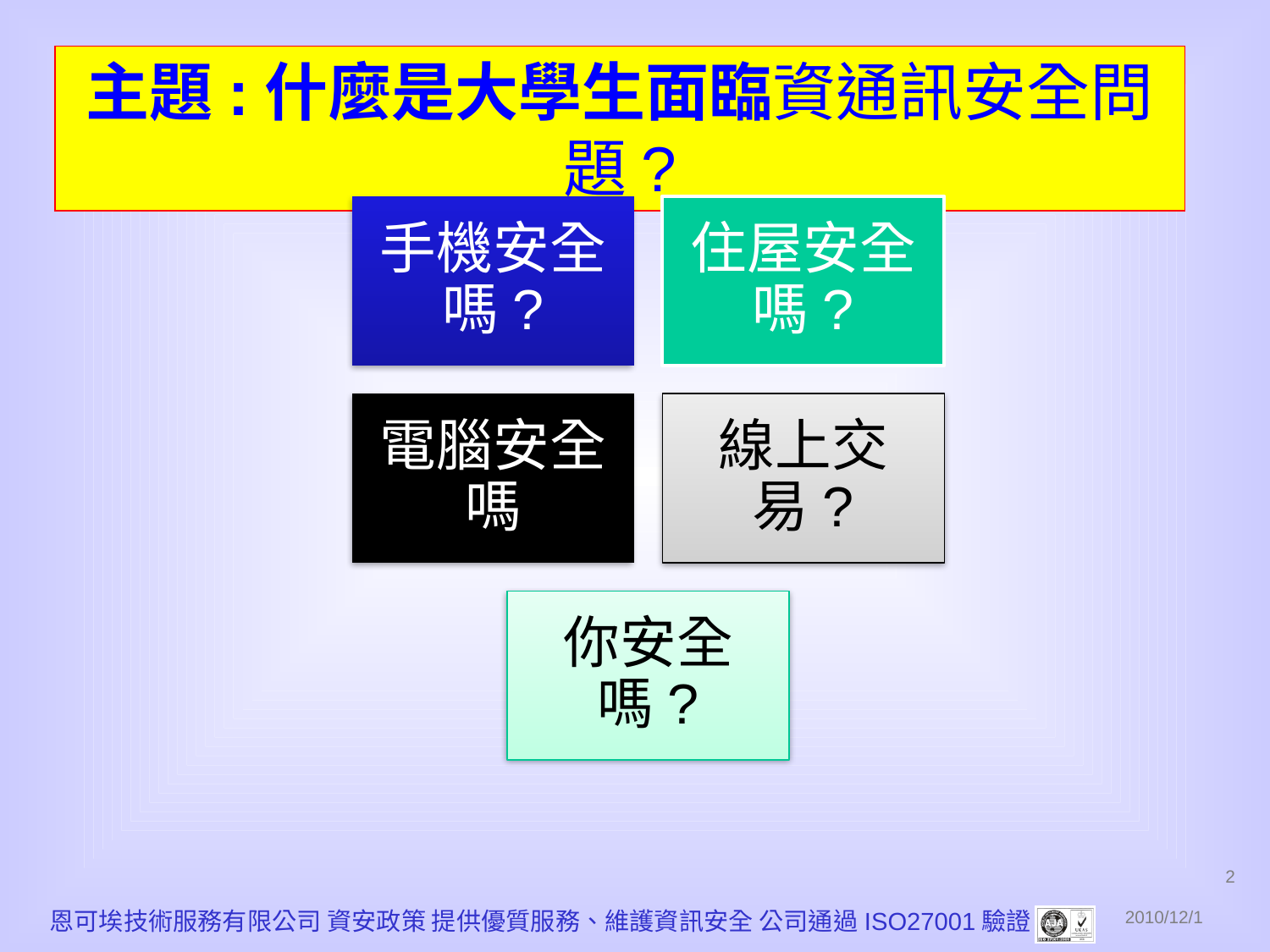

主題:什麼是大學生面臨資通訊安全問題?
手機安全嗎?
住屋安全嗎?
電腦安全嗎
線上交易?
你安全嗎?
2
恩可埃技術服務有限公司 資安政策 提供優質服務、維護資訊安全 公司通過ISO27001驗證
2010/12/1